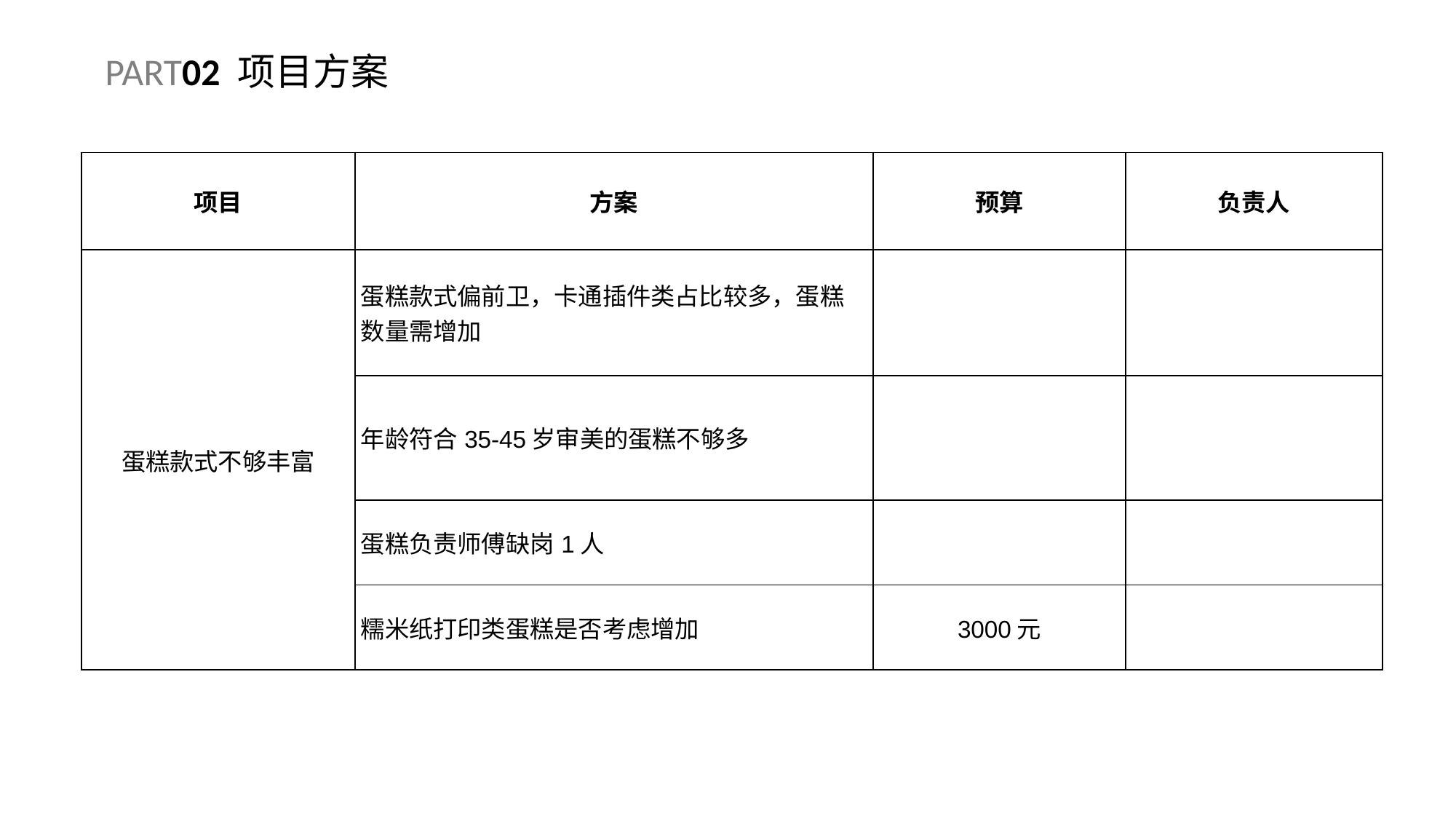

PART02 项目方案
| 项目 | 方案 | 预算 | 负责人 |
| --- | --- | --- | --- |
| 蛋糕款式不够丰富 | 蛋糕款式偏前卫，卡通插件类占比较多，蛋糕数量需增加 |  |  |
|  | 年龄符合35-45岁审美的蛋糕不够多 |  |  |
|  | 蛋糕负责师傅缺岗1人 |  |  |
|  | 糯米纸打印类蛋糕是否考虑增加 | 3000元 |  |